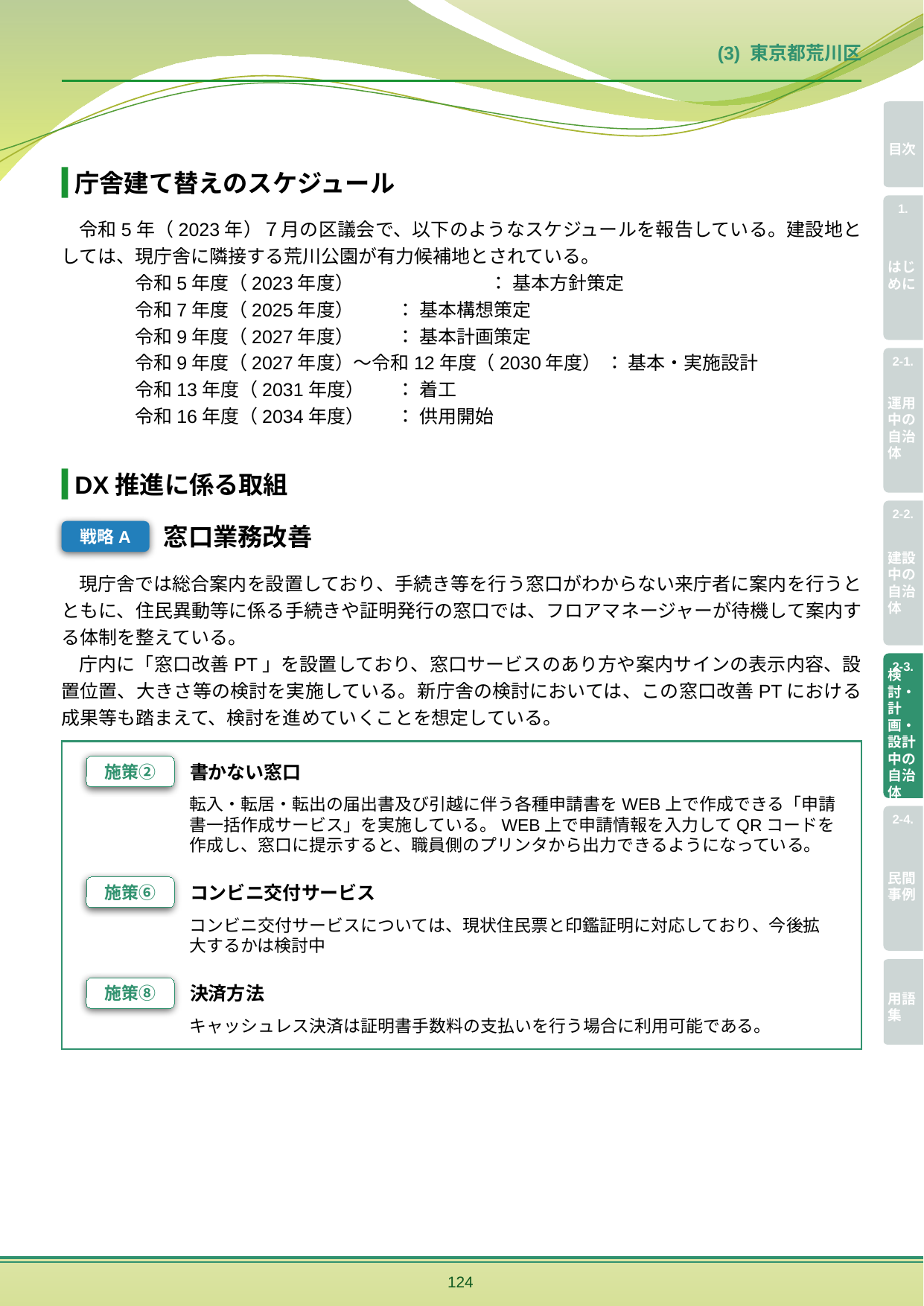

(3) 東京都荒川区

庁舎建て替えのスケジュール
令和5年（2023年）７月の区議会で、以下のようなスケジュールを報告している。建設地としては、現庁舎に隣接する荒川公園が有力候補地とされている。
　　　令和5年度（2023年度）	　　　　　： 基本方針策定
　　　令和7年度（2025年度） 	： 基本構想策定
　　　令和9年度（2027年度） 	： 基本計画策定
　　　令和9年度（2027年度）～令和12年度（2030年度） ： 基本・実施設計
　　　令和13年度（2031年度） 	： 着工
　　　令和16年度（2034年度）	： 供用開始

DX推進に係る取組
戦略A
窓口業務改善
現庁舎では総合案内を設置しており、手続き等を行う窓口がわからない来庁者に案内を行うとともに、住民異動等に係る手続きや証明発行の窓口では、フロアマネージャーが待機して案内する体制を整えている。
庁内に「窓口改善PT」を設置しており、窓口サービスのあり方や案内サインの表示内容、設置位置、大きさ等の検討を実施している。新庁舎の検討においては、この窓口改善PTにおける成果等も踏まえて、検討を進めていくことを想定している。

施策②
書かない窓口
転入・転居・転出の届出書及び引越に伴う各種申請書をWEB上で作成できる「申請書一括作成サービス」を実施している。WEB上で申請情報を入力してQRコードを作成し、窓口に提示すると、職員側のプリンタから出力できるようになっている。

施策⑥
コンビニ交付サービス
コンビニ交付サービスについては、現状住民票と印鑑証明に対応しており、今後拡大するかは検討中
施策⑧
決済方法
キャッシュレス決済は証明書手数料の支払いを行う場合に利用可能である。
124